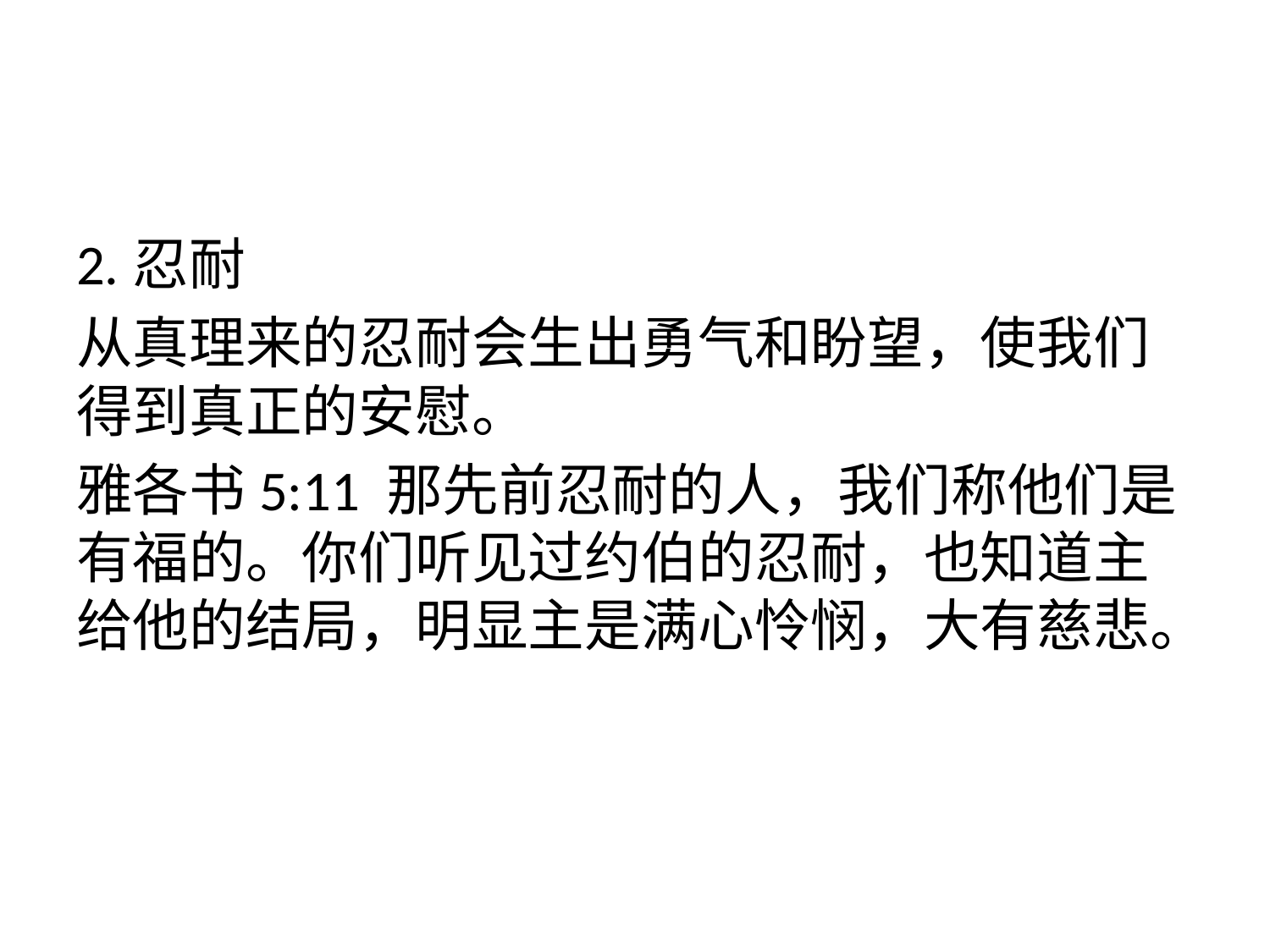

#
2.忍耐
从真理来的忍耐会生出勇气和盼望，使我们得到真正的安慰。
雅各书5:11 那先前忍耐的人，我们称他们是有福的。你们听见过约伯的忍耐，也知道主给他的结局，明显主是满心怜悯，大有慈悲。